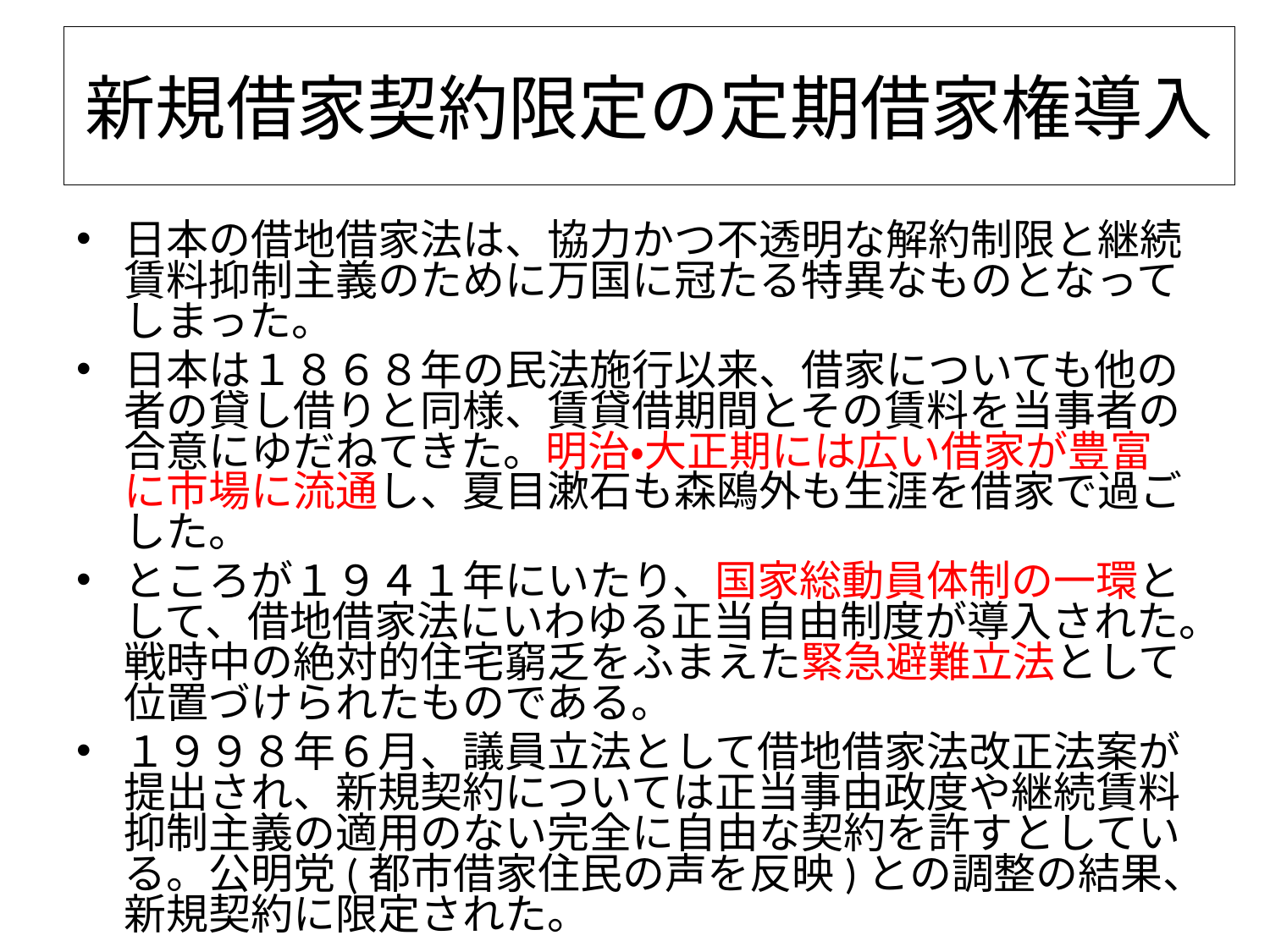

# 新規借家契約限定の定期借家権導入
日本の借地借家法は、協力かつ不透明な解約制限と継続賃料抑制主義のために万国に冠たる特異なものとなってしまった。
日本は１８６８年の民法施行以来、借家についても他の者の貸し借りと同様、賃貸借期間とその賃料を当事者の合意にゆだねてきた。明治・大正期には広い借家が豊富に市場に流通し、夏目漱石も森鴎外も生涯を借家で過ごした。
ところが１９４１年にいたり、国家総動員体制の一環として、借地借家法にいわゆる正当自由制度が導入された。戦時中の絶対的住宅窮乏をふまえた緊急避難立法として位置づけられたものである。
１９９８年６月、議員立法として借地借家法改正法案が提出され、新規契約については正当事由政度や継続賃料抑制主義の適用のない完全に自由な契約を許すとしている。公明党(都市借家住民の声を反映)との調整の結果、新規契約に限定された。